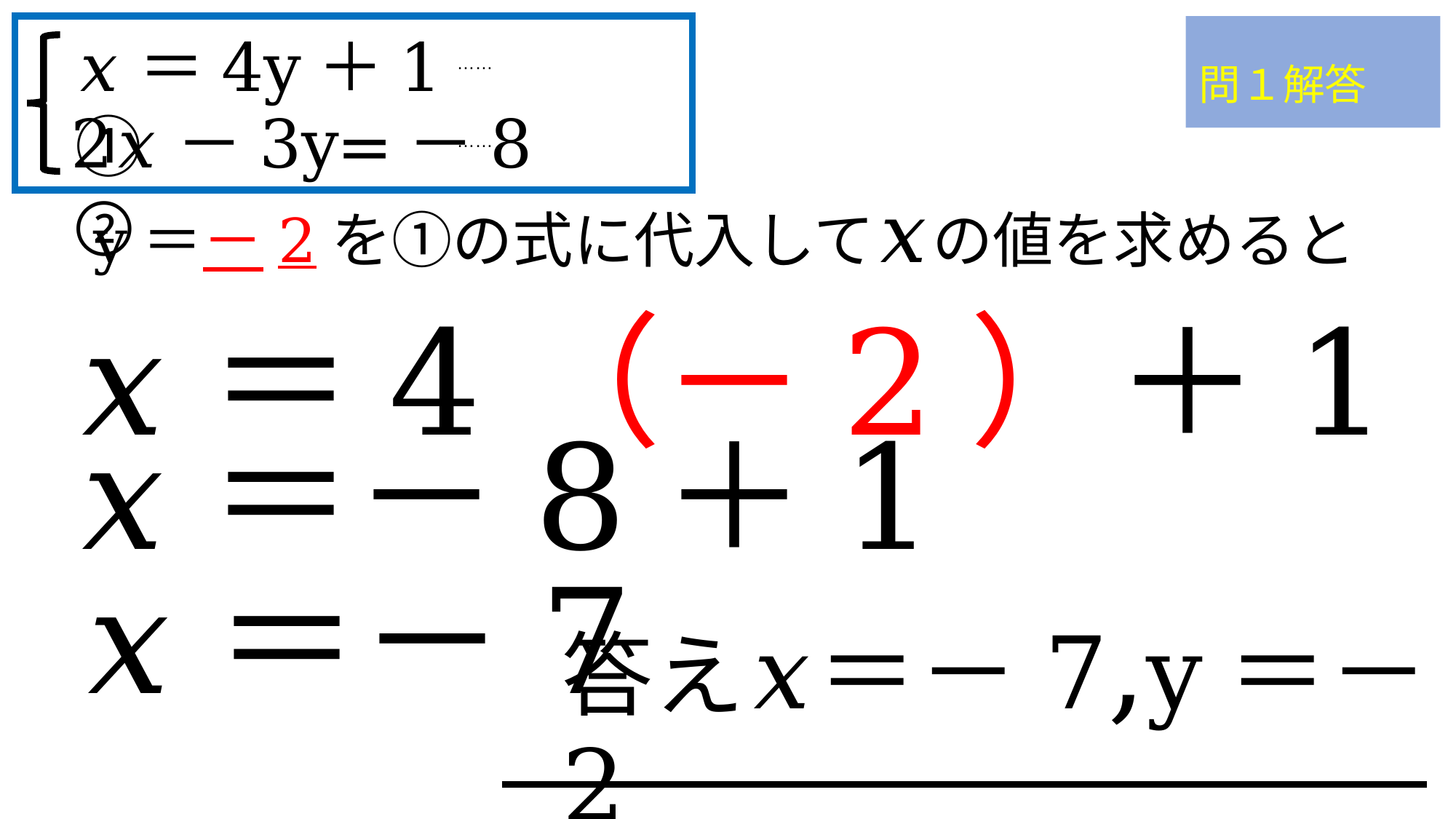

𝑥＝4y＋1　 　 ①
2𝑥－3y=－8     ②

……
……

問１解答
y＝－2を①の式に代入して𝑥の値を求めると
𝑥＝4（－2）＋1
𝑥＝－8＋1
𝑥＝－7
答え𝑥＝－7,y＝－2